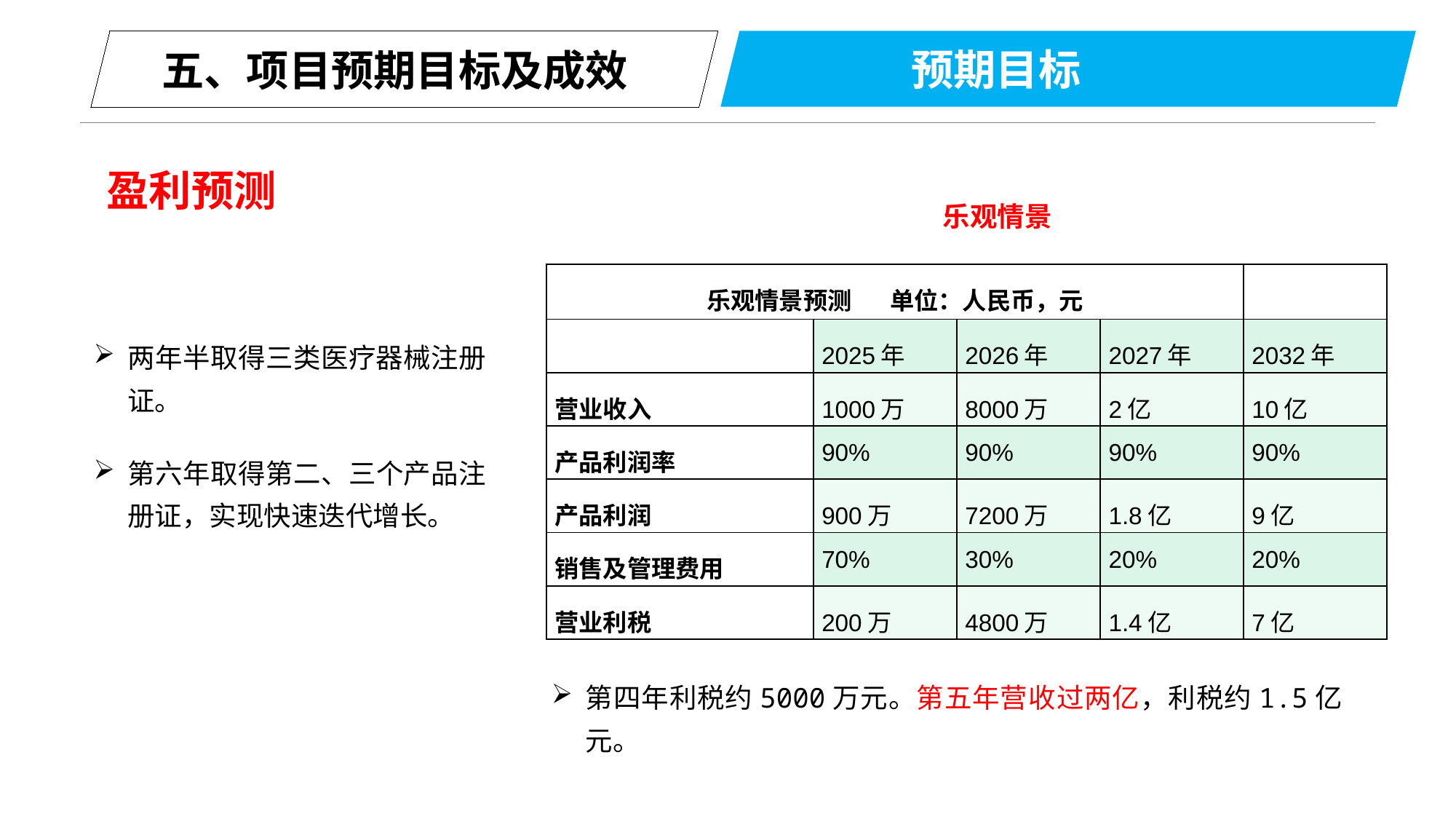

五、项目预期目标及成效
           预期目标
盈利预测
乐观情景
| 乐观情景预测 单位：人民币，元 |  |  |  |  |
| --- | --- | --- | --- | --- |
|  | 2025年 | 2026年 | 2027年 | 2032年 |
| 营业收入 | 1000万 | 8000万 | 2亿 | 10亿 |
| 产品利润率 | 90% | 90% | 90% | 90% |
| 产品利润 | 900万 | 7200万 | 1.8亿 | 9亿 |
| 销售及管理费用 | 70% | 30% | 20% | 20% |
| 营业利税 | 200万 | 4800万 | 1.4亿 | 7亿 |
两年半取得三类医疗器械注册证。
第六年取得第二、三个产品注册证，实现快速迭代增长。
第四年利税约5000万元。第五年营收过两亿，利税约1.5亿元。